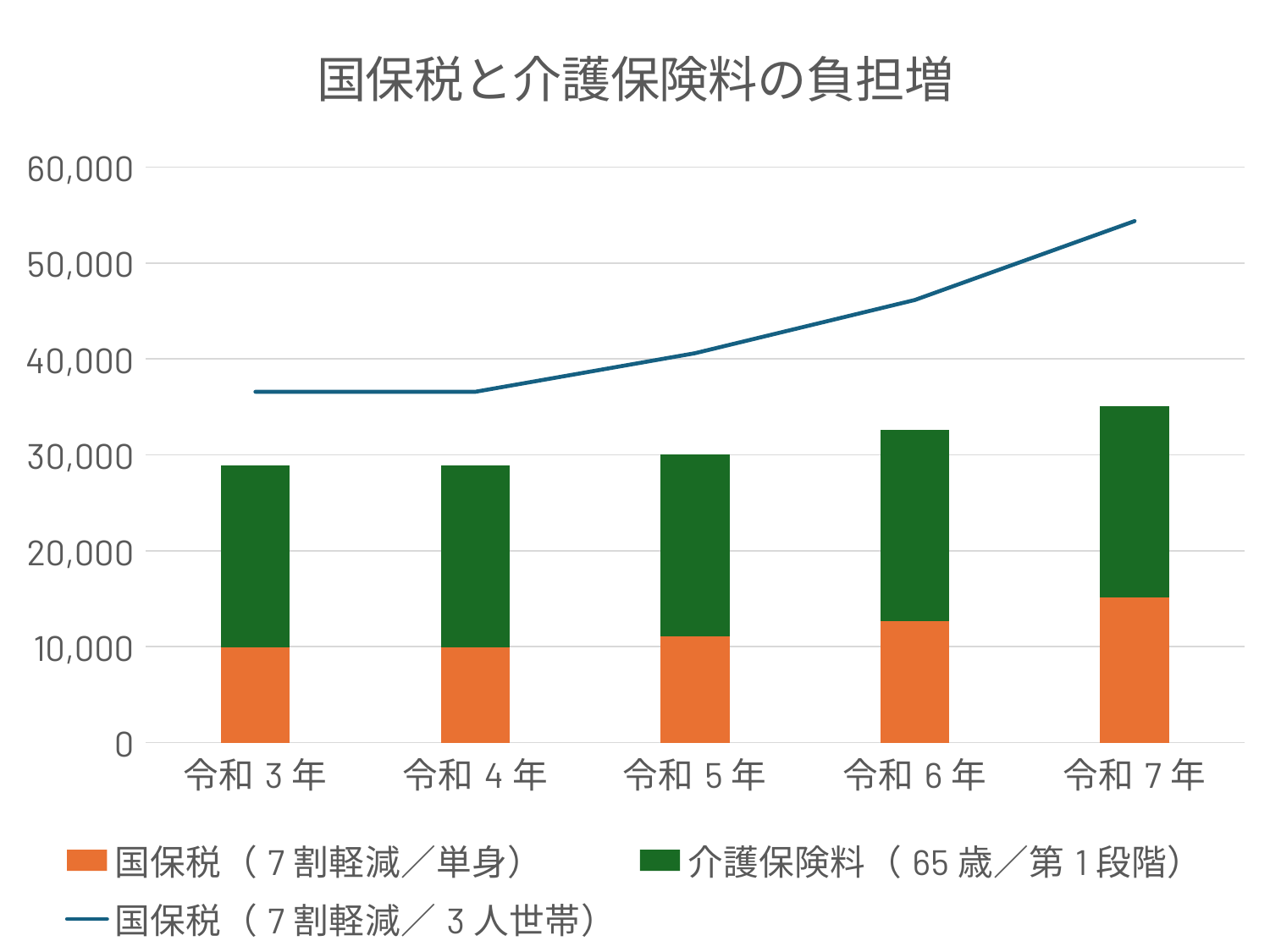

### Chart: 国保税と介護保険料の負担増

| Category | 国保税（7割軽減／単身） | 介護保険料（65歳／第1段階） | 国保税（7割軽減／3人世帯） |
|---|---|---|---|
| 令和3年 | 9930.0 | 18972.0 | 36570.0 |
| 令和4年 | 9930.0 | 18972.0 | 36570.0 |
| 令和5年 | 11070.0 | 18972.0 | 40590.0 |
| 令和6年 | 12660.0 | 19938.0 | 46140.0 |
| 令和7年 | 15120.0 | 19938.0 | 54360.0 |